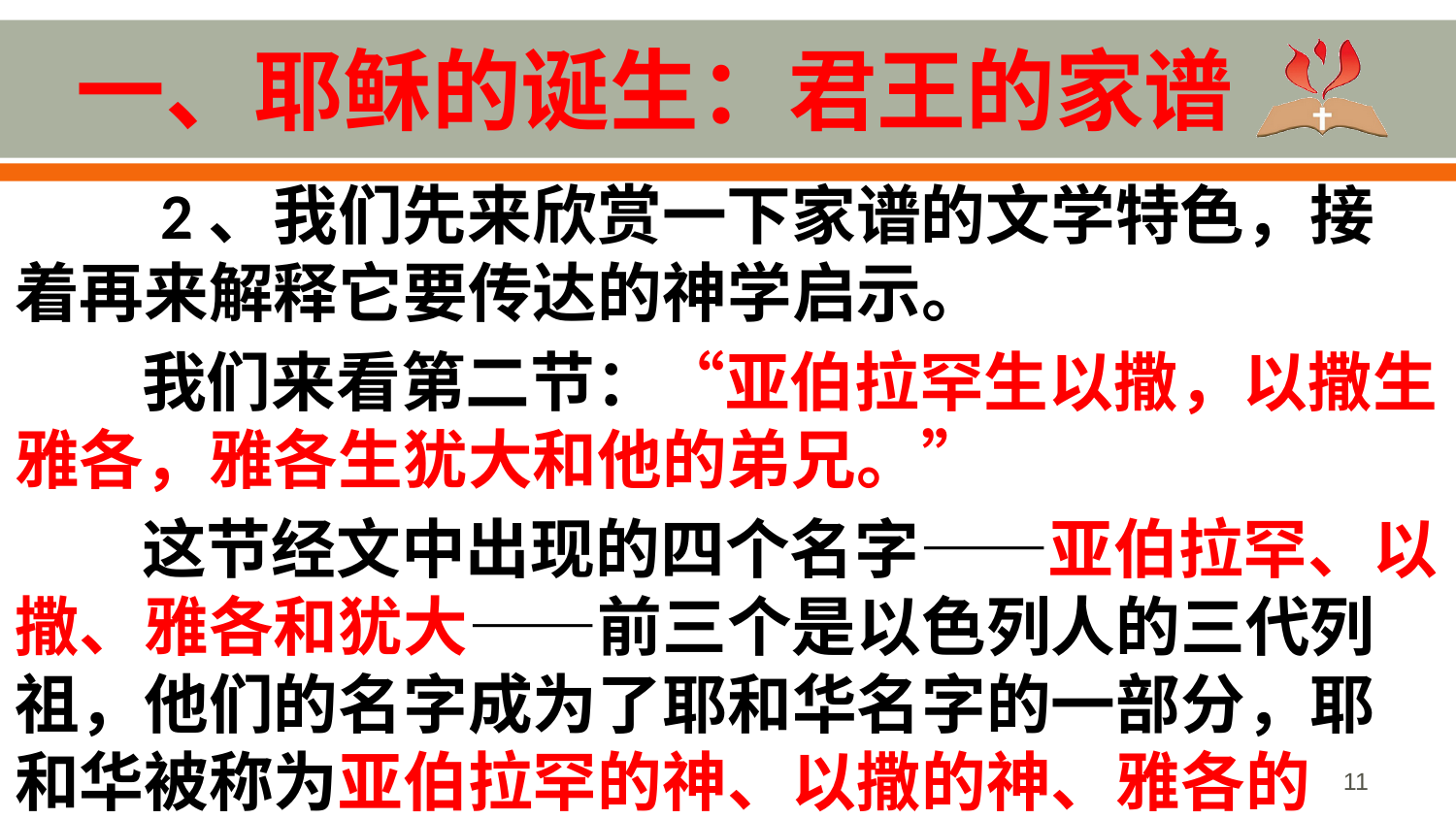

# 一、耶稣的诞生：君王的家谱
          2、我们先来欣赏一下家谱的文学特色，接着再来解释它要传达的神学启示。
我们来看第二节：“亚伯拉罕生以撒，以撒生雅各，雅各生犹大和他的弟兄。”
这节经文中出现的四个名字——亚伯拉罕、以撒、雅各和犹大——前三个是以色列人的三代列祖，他们的名字成为了耶和华名字的一部分，耶和华被称为亚伯拉罕的神、以撒的神、雅各的神。

11